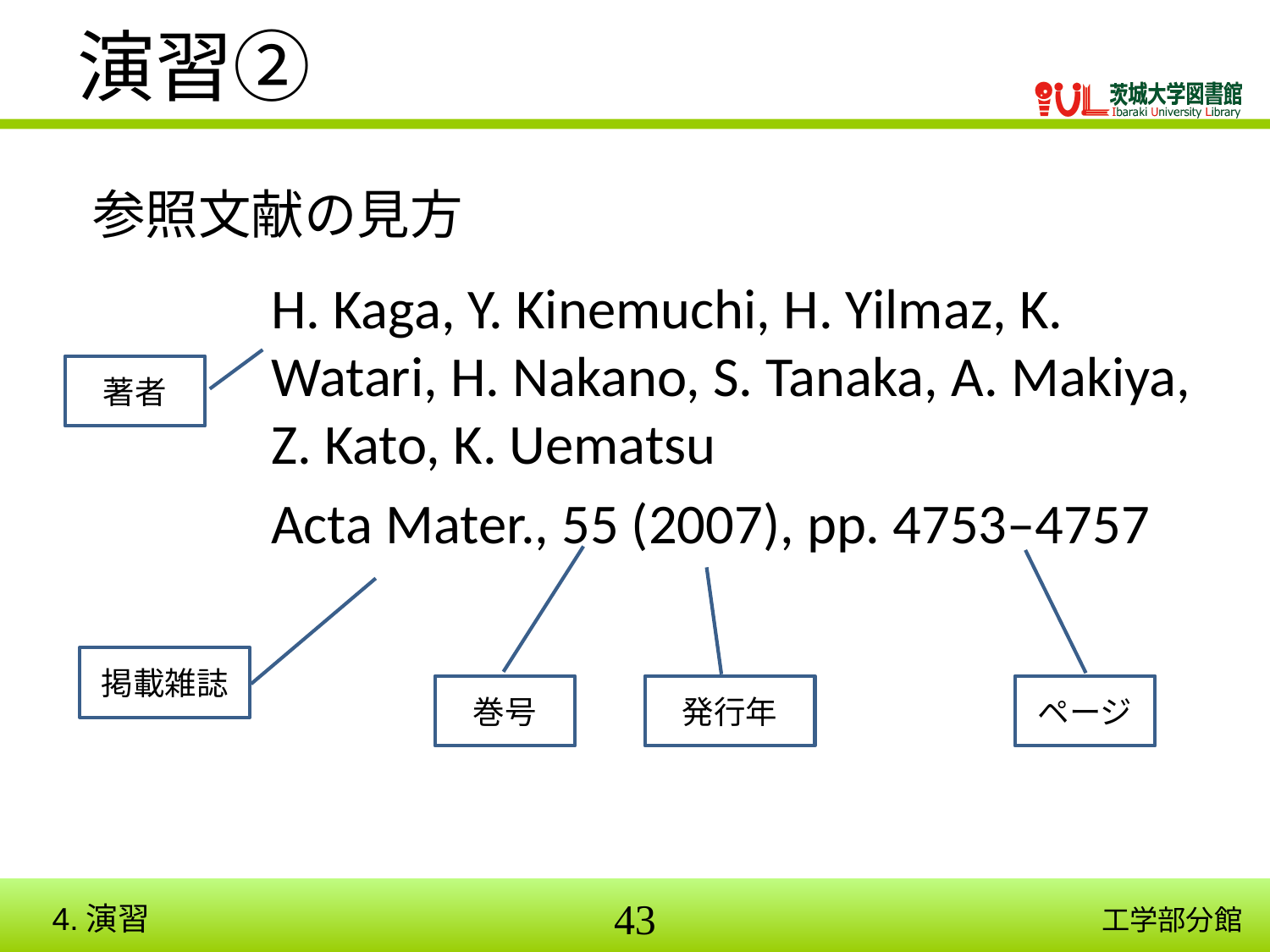

# 演習②
参照文献の見方
H. Kaga, Y. Kinemuchi, H. Yilmaz, K. Watari, H. Nakano, S. Tanaka, A. Makiya, Z. Kato, K. Uematsu
Acta Mater., 55 (2007), pp. 4753–4757

著者
掲載雑誌
巻号
発行年
ページ
4.演習